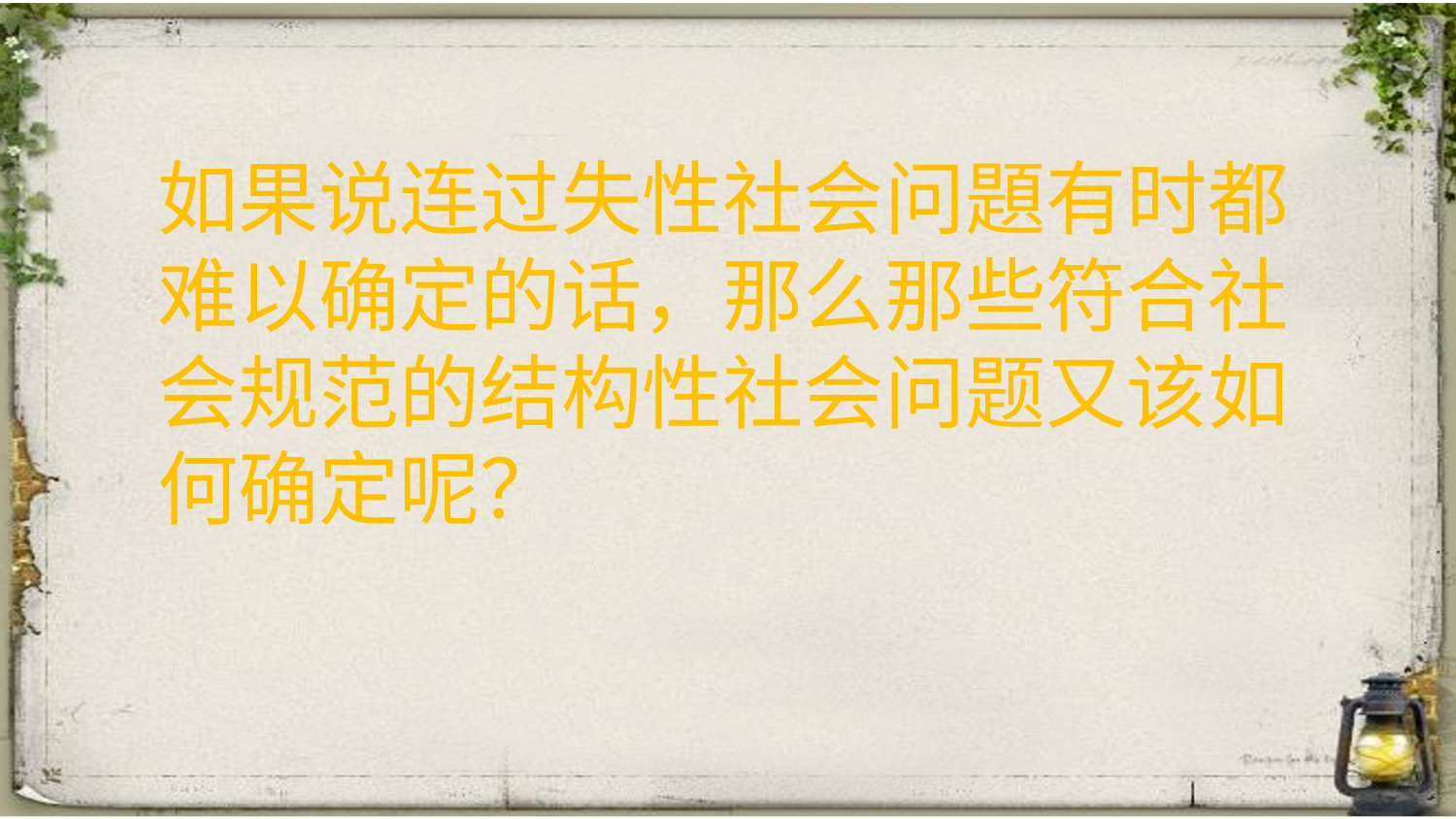

如果说连过失性社会问題有时都难以确定的话，那么那些符合社会规范的结构性社会问题又该如何确定呢？